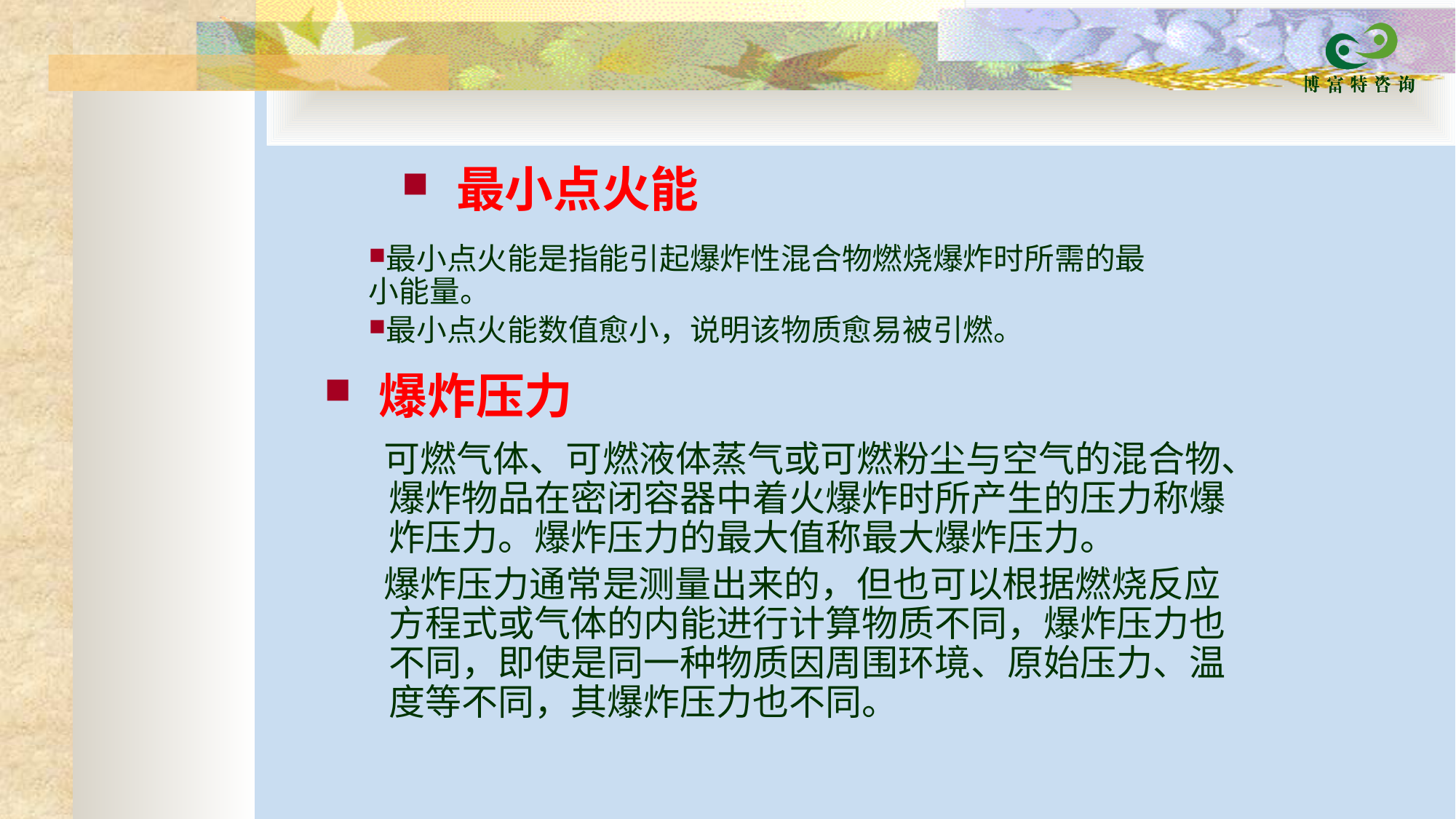

最小点火能
最小点火能是指能引起爆炸性混合物燃烧爆炸时所需的最小能量。
最小点火能数值愈小，说明该物质愈易被引燃。
爆炸压力
     可燃气体、可燃液体蒸气或可燃粉尘与空气的混合物、爆炸物品在密闭容器中着火爆炸时所产生的压力称爆炸压力。爆炸压力的最大值称最大爆炸压力。
     爆炸压力通常是测量出来的，但也可以根据燃烧反应方程式或气体的内能进行计算物质不同，爆炸压力也不同，即使是同一种物质因周围环境、原始压力、温度等不同，其爆炸压力也不同。